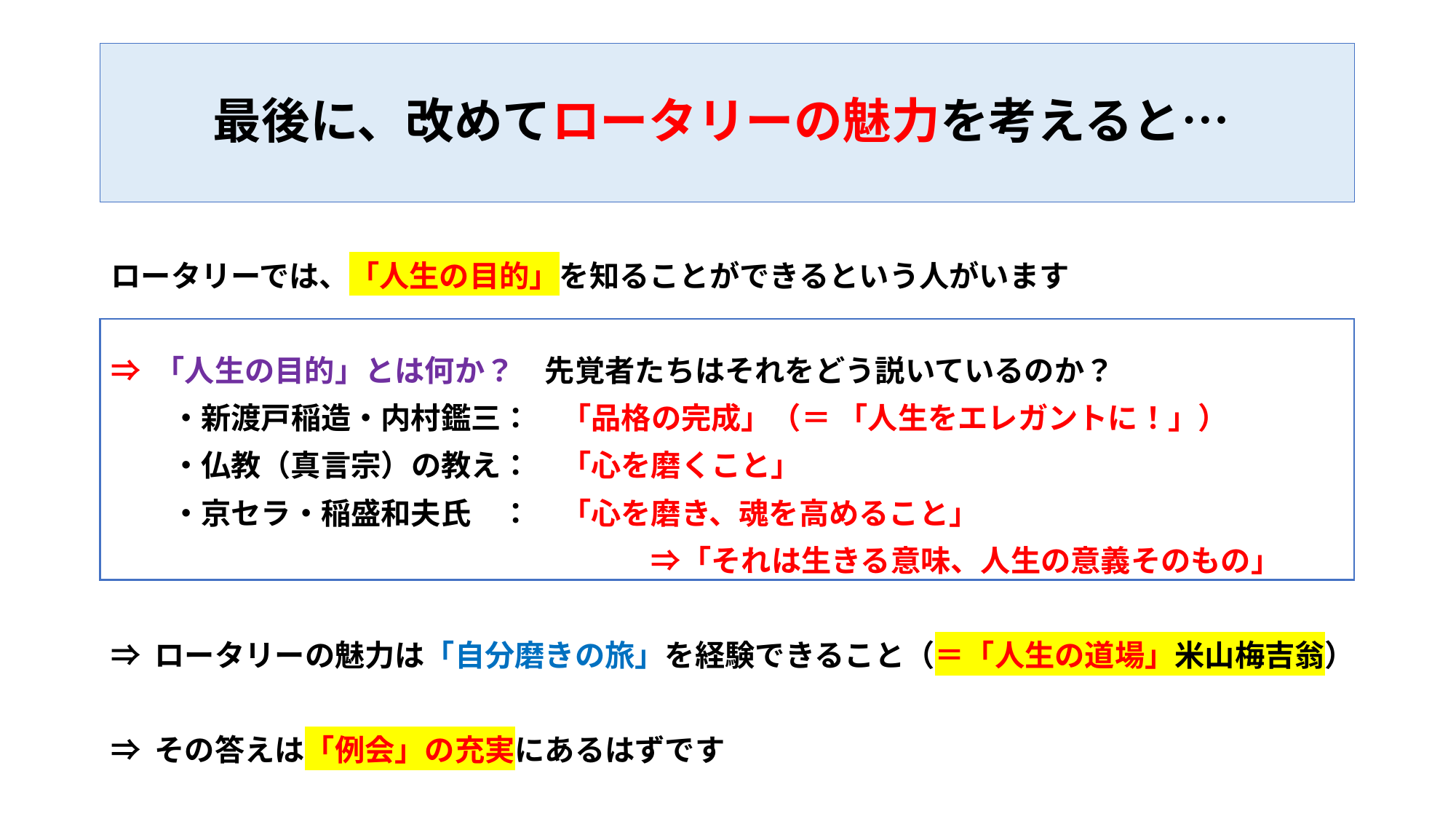

# 最後に、改めてロータリーの魅力を考えると…
ロータリーでは、「人生の目的」を知ることができるという人がいます

⇒ 「人生の目的」とは何か？　先覚者たちはそれをどう説いているのか？
　　・新渡戸稲造・内村鑑三：　「品格の完成」（＝ 「人生をエレガントに！」）
　　・仏教（真言宗）の教え：　「心を磨くこと」
　　・京セラ・稲盛和夫氏　：　「心を磨き、魂を高めること」
　　　　　　　　　　　　　　　　　　⇒「それは生きる意味、人生の意義そのもの」

⇒ ロータリーの魅力は「自分磨きの旅」を経験できること（＝「人生の道場」米山梅吉翁）

⇒ その答えは「例会」の充実にあるはずです